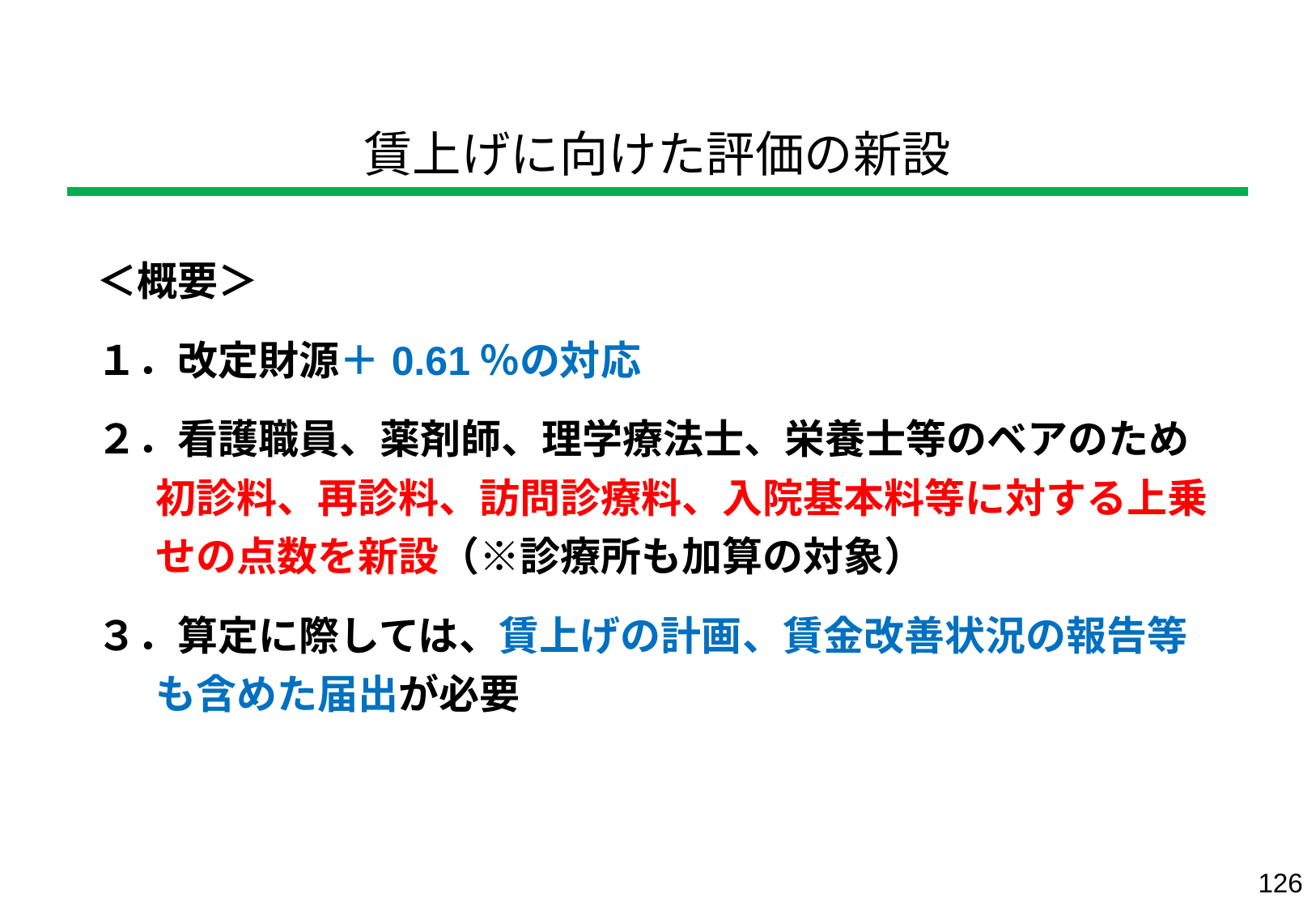

| 賃上げに向けた評価の新設 |
| --- |
| ＜概要＞ １．改定財源＋0.61％の対応 ２．看護職員、薬剤師、理学療法士、栄養士等のベアのため初診料、再診料、訪問診療料、入院基本料等に対する上乗せの点数を新設（※診療所も加算の対象） ３．算定に際しては、賃上げの計画、賃金改善状況の報告等も含めた届出が必要 |
| --- |
126